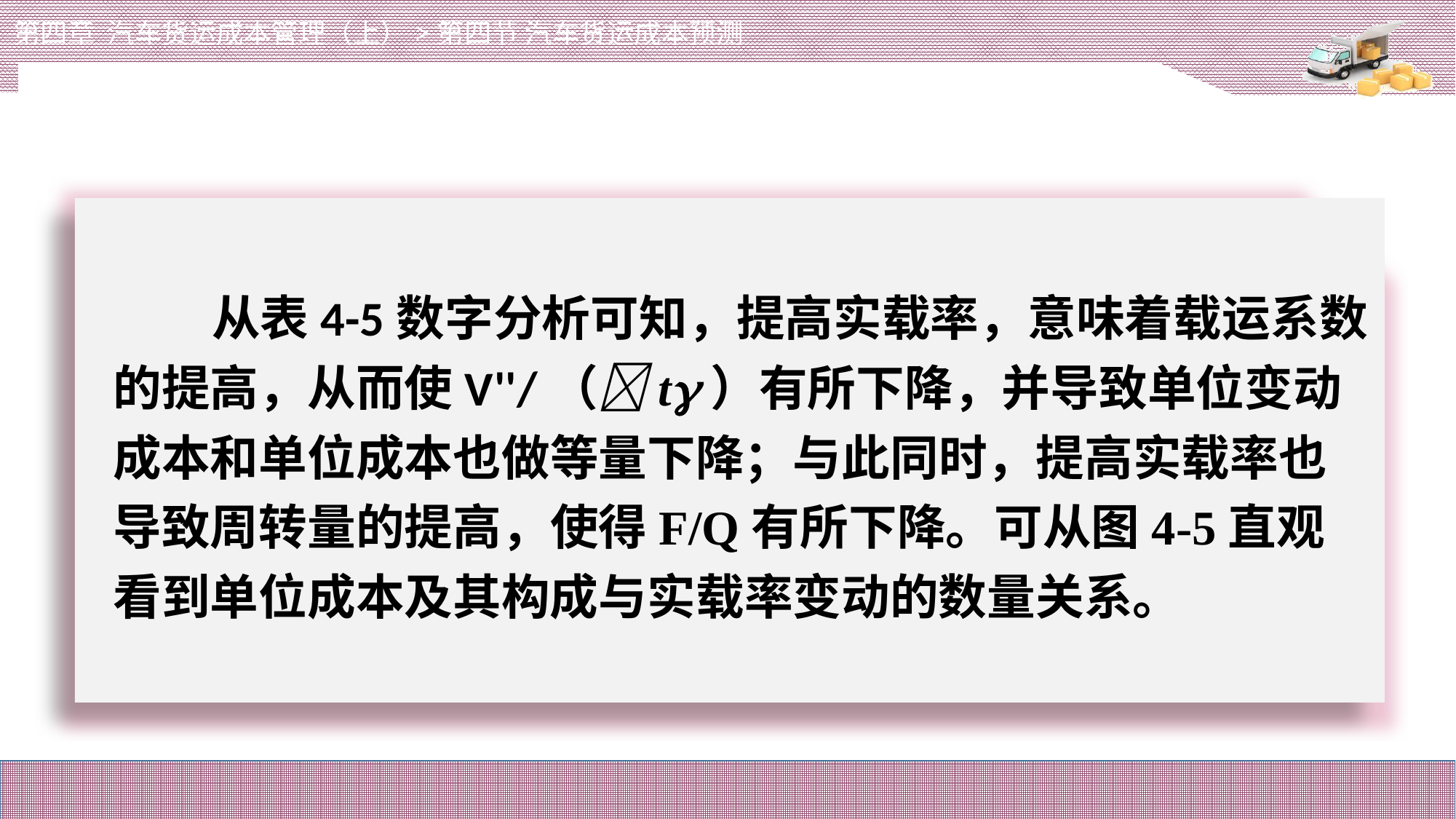

第四章  汽车货运成本管理（上）>第四节 汽车货运成本预测
# 从表4-5数字分析可知，提高实载率，意味着载运系数的提高，从而使V''/（βtγ）有所下降，并导致单位变动成本和单位成本也做等量下降；与此同时，提高实载率也导致周转量的提高，使得F/Q有所下降。可从图4-5直观看到单位成本及其构成与实载率变动的数量关系。